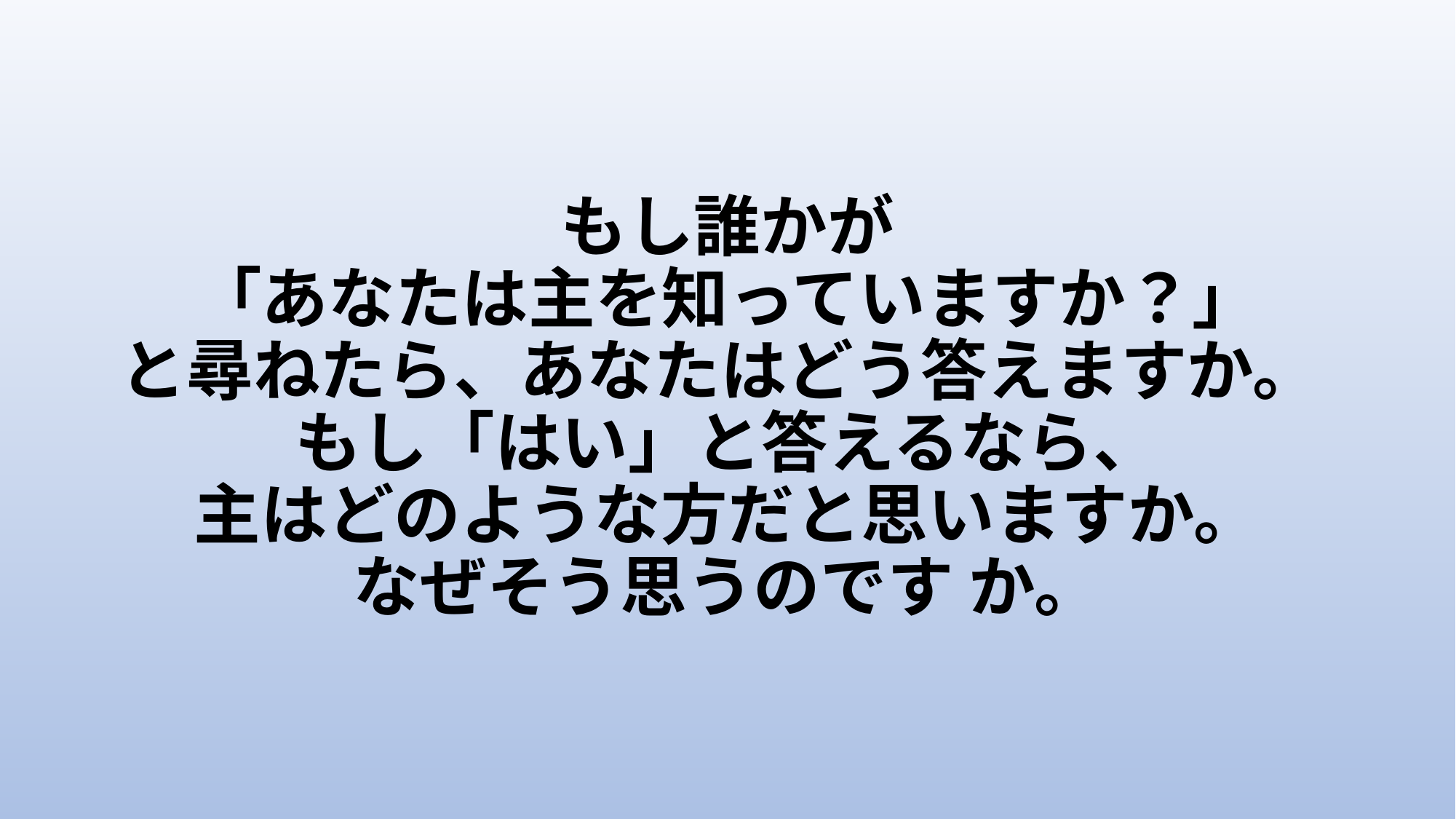

# もし誰かが 「あなたは主を知っていますか？」 と尋ねたら、あなたはどう答えますか。 もし「はい」と答えるなら、 主はどのような方だと思いますか。 なぜそう思うのです か。